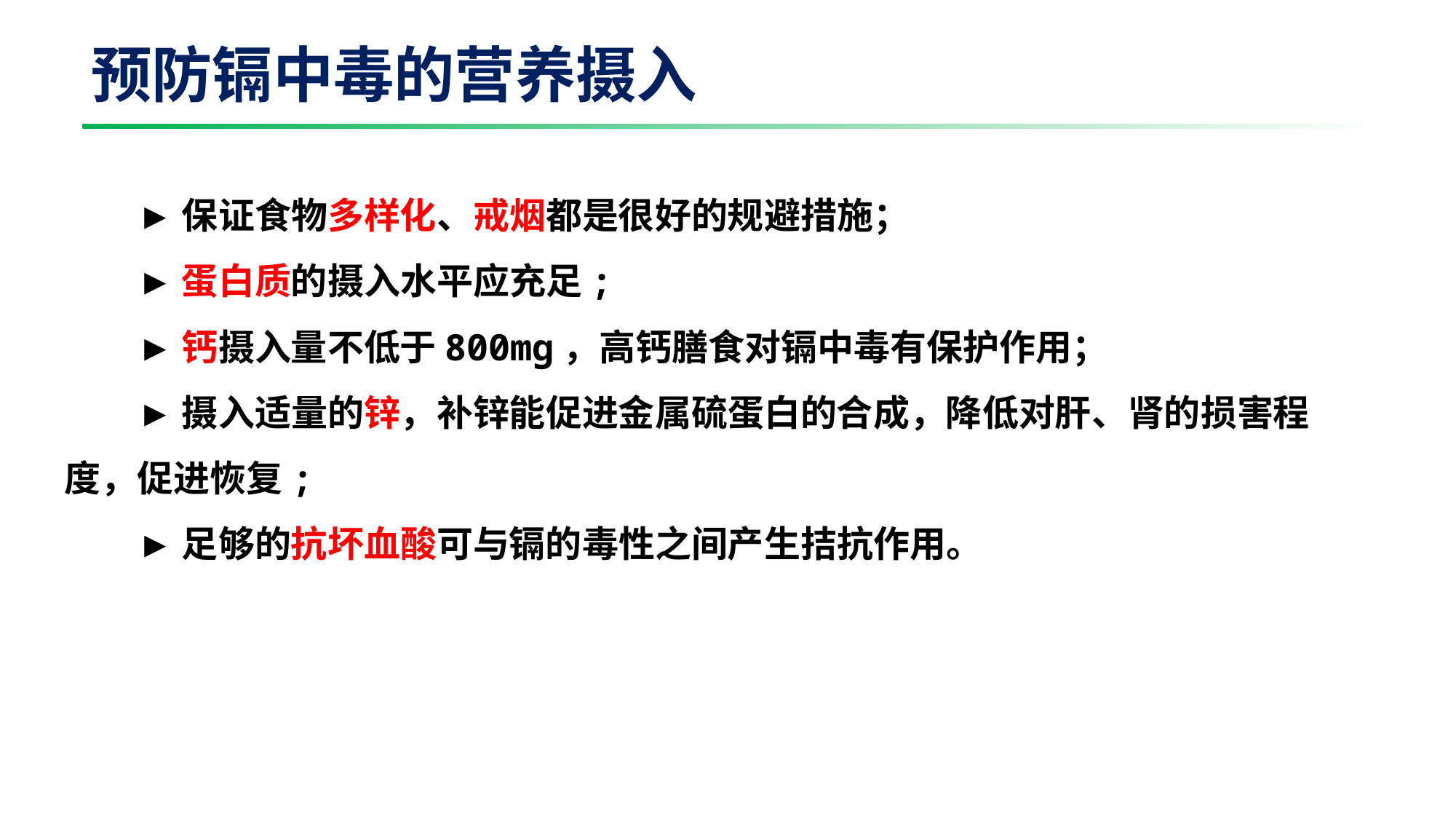

预防镉中毒的营养摄入
►保证食物多样化、戒烟都是很好的规避措施；
►蛋白质的摄入水平应充足;
►钙摄入量不低于800mg，高钙膳食对镉中毒有保护作用；
►摄入适量的锌，补锌能促进金属硫蛋白的合成，降低对肝、肾的损害程度，促进恢复;
►足够的抗坏血酸可与镉的毒性之间产生拮抗作用。